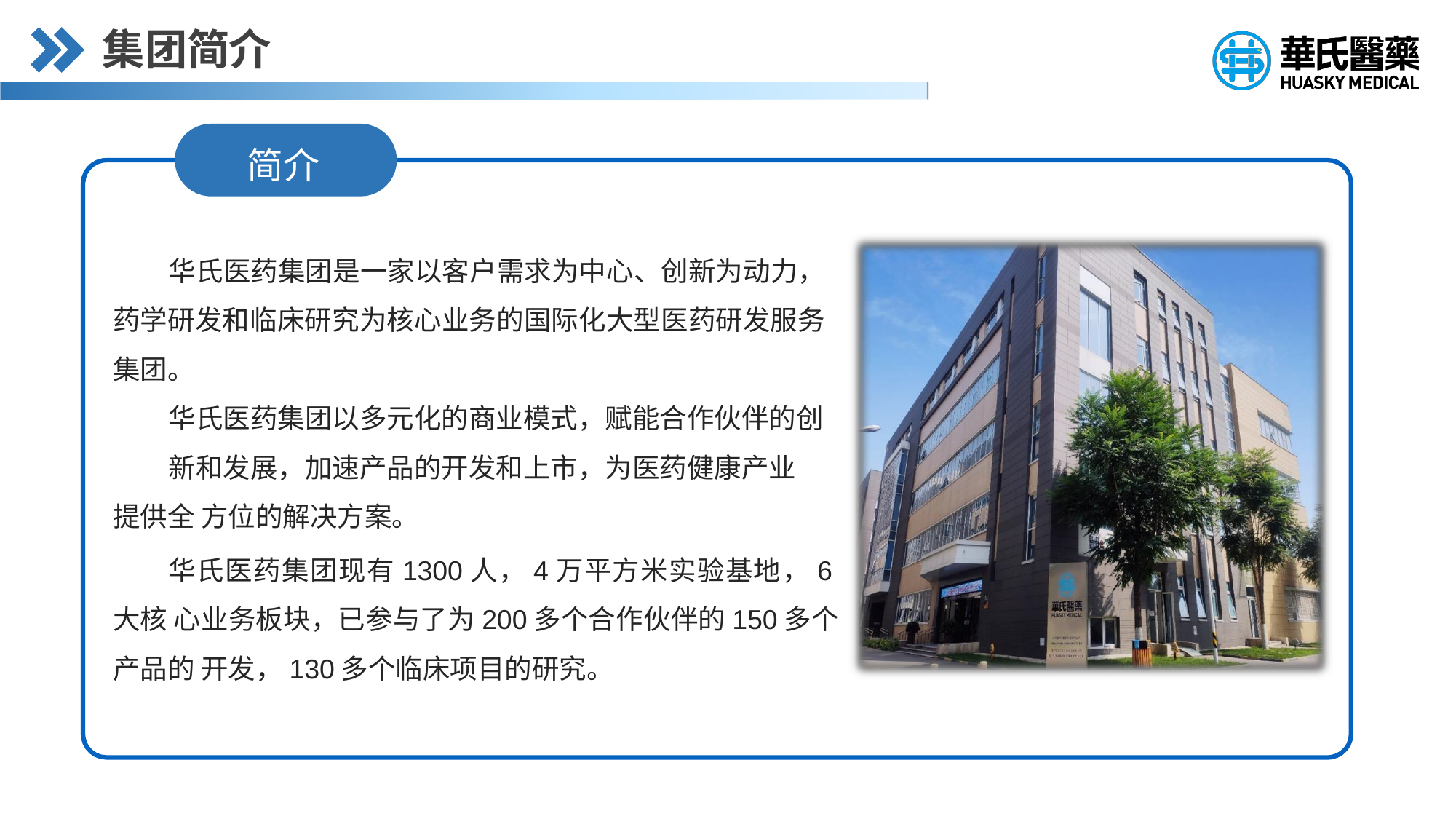

# 集团简介

简介

华氏医药集团是一家以客户需求为中心、创新为动力， 药学研发和临床研究为核心业务的国际化大型医药研发服务 集团。
华氏医药集团以多元化的商业模式，赋能合作伙伴的创
新和发展，加速产品的开发和上市，为医药健康产业提供全 方位的解决方案。
华氏医药集团现有1300人，4万平方米实验基地，6大核 心业务板块，已参与了为200多个合作伙伴的150多个产品的 开发，130多个临床项目的研究。